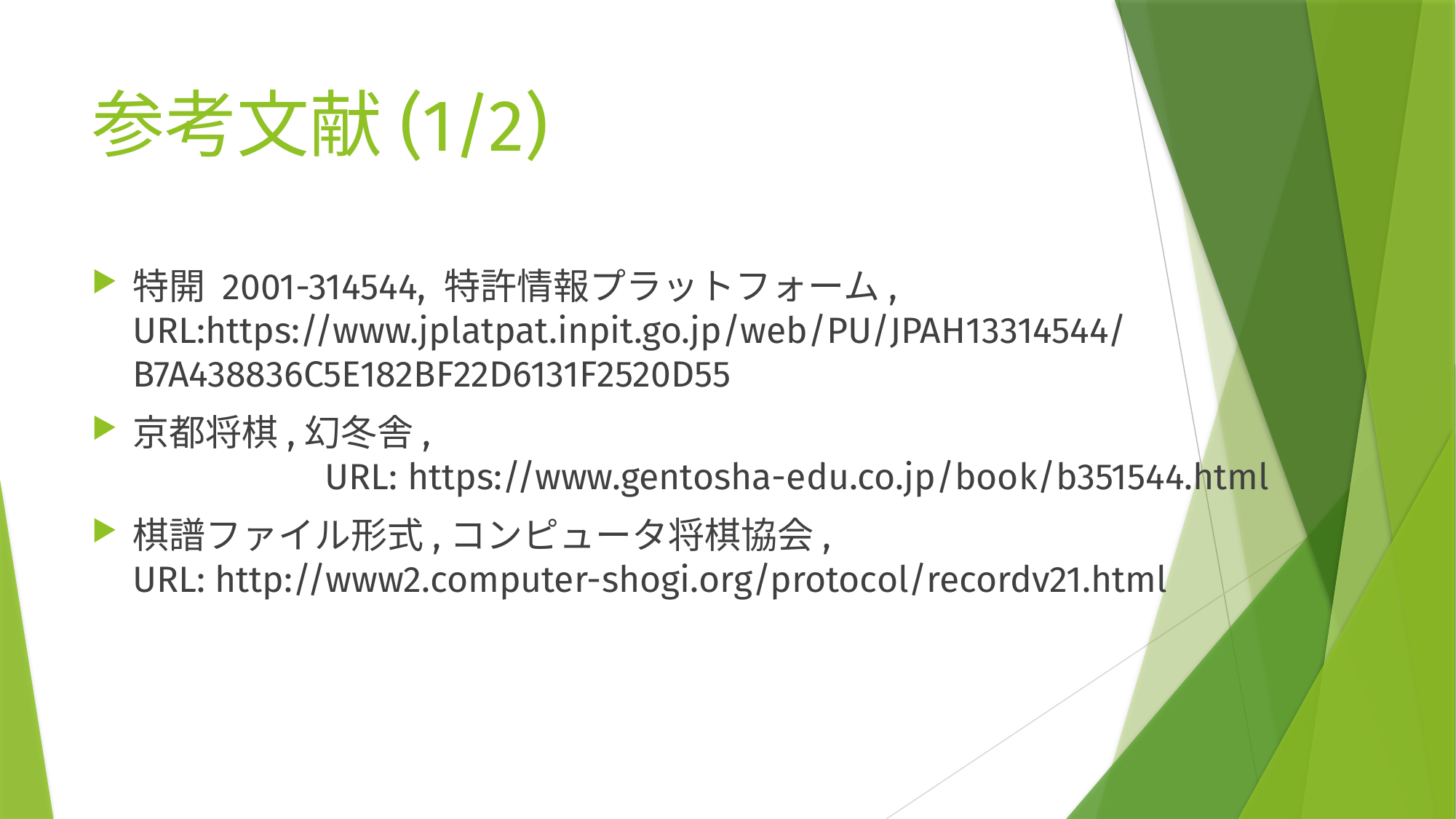

# 参考文献(1/2)
特開 2001-314544, 特許情報プラットフォーム,
URL:https://www.jplatpat.inpit.go.jp/web/PU/JPAH13314544/B7A438836C5E182BF22D6131F2520D55
京都将棋,幻冬舎,                                                                                                             URL: https://www.gentosha-edu.co.jp/book/b351544.html
棋譜ファイル形式,コンピュータ将棋協会,
URL: http://www2.computer-shogi.org/protocol/recordv21.html